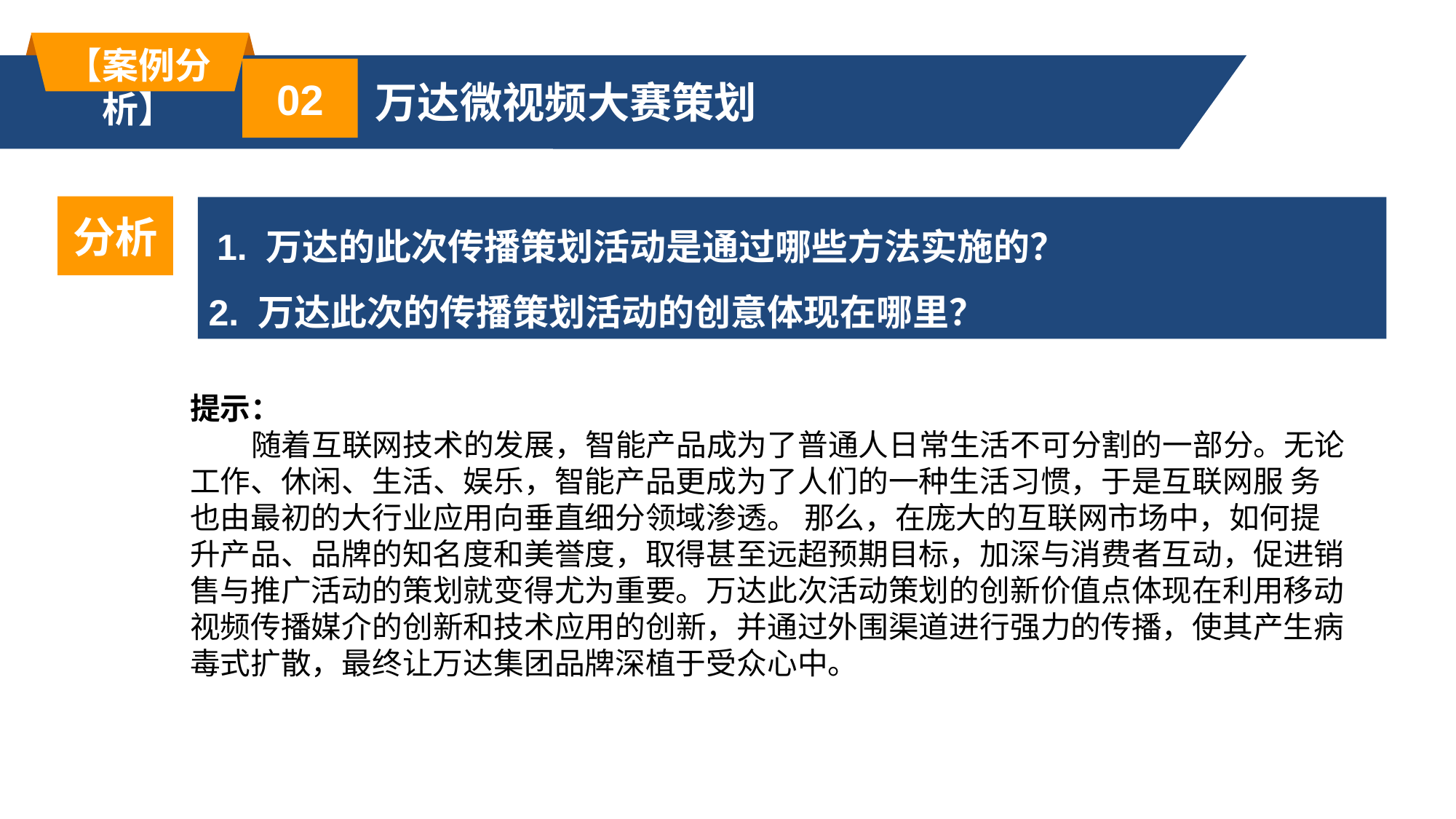

【案例分析】

02
万达微视频大赛策划
分析
 1. 万达的此次传播策划活动是通过哪些方法实施的？
2. 万达此次的传播策划活动的创意体现在哪里？
提示：
        随着互联网技术的发展，智能产品成为了普通人日常生活不可分割的一部分。无论工作、休闲、生活、娱乐，智能产品更成为了人们的一种生活习惯，于是互联网服 务也由最初的大行业应用向垂直细分领域渗透。 那么，在庞大的互联网市场中，如何提升产品、品牌的知名度和美誉度，取得甚至远超预期目标，加深与消费者互动，促进销售与推广活动的策划就变得尤为重要。万达此次活动策划的创新价值点体现在利用移动视频传播媒介的创新和技术应用的创新，并通过外围渠道进行强力的传播，使其产生病毒式扩散，最终让万达集团品牌深植于受众心中。